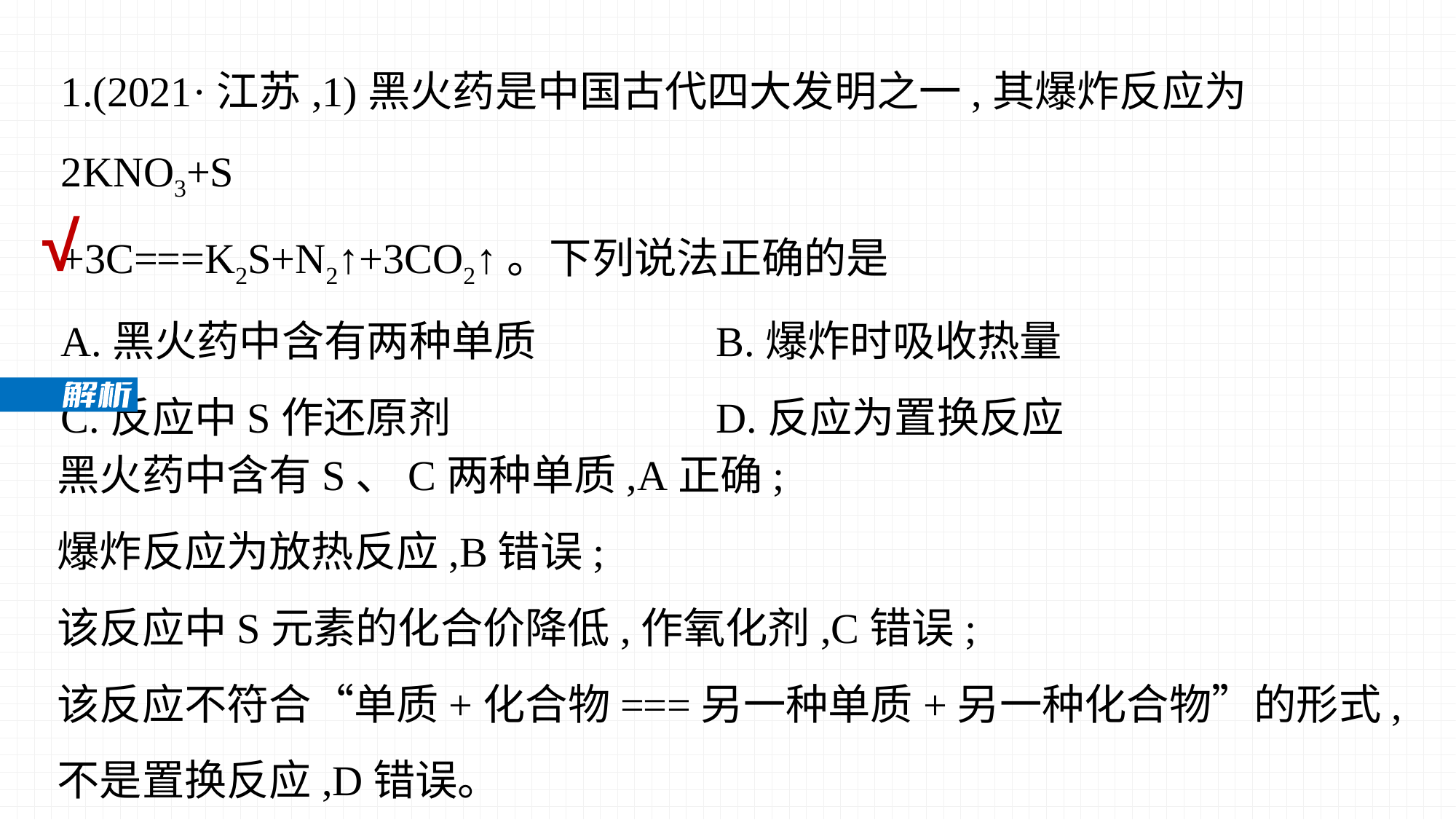

1.(2021·江苏,1)黑火药是中国古代四大发明之一,其爆炸反应为2KNO3+S
+3C===K2S+N2↑+3CO2↑。下列说法正确的是
A.黑火药中含有两种单质		B.爆炸时吸收热量
C.反应中S作还原剂			D.反应为置换反应
√

黑火药中含有S、C两种单质,A正确;
爆炸反应为放热反应,B错误;
该反应中S元素的化合价降低,作氧化剂,C错误;
该反应不符合“单质+化合物===另一种单质+另一种化合物”的形式,不是置换反应,D错误。